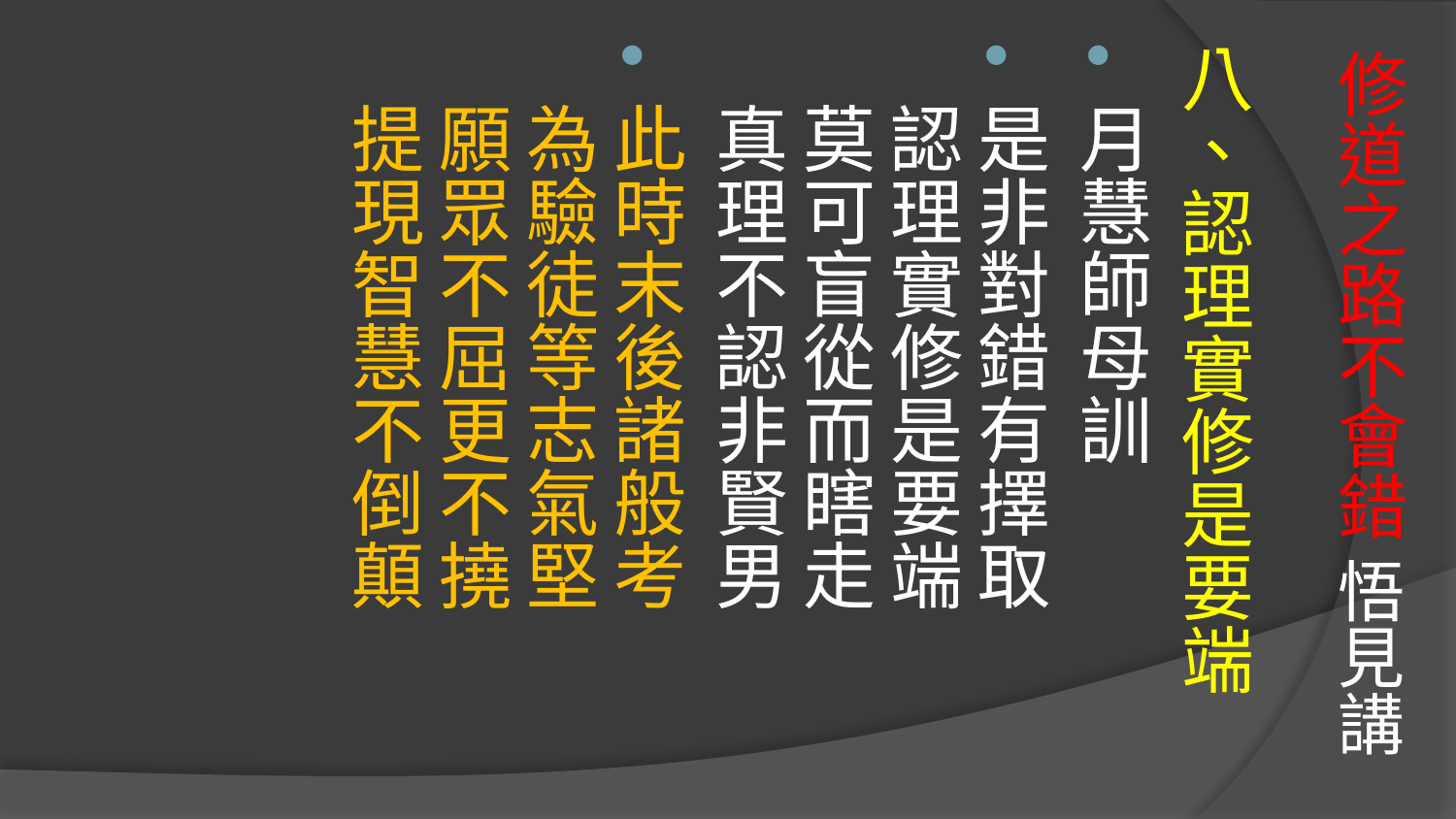

# 修道之路不會錯 悟見講
八、認理實修是要端
月慧師母訓
是非對錯有擇取　　認理實修是要端
莫可盲從而瞎走　　真理不認非賢男
此時末後諸般考　　為驗徒等志氣堅
願眾不屈更不撓　　提現智慧不倒顛